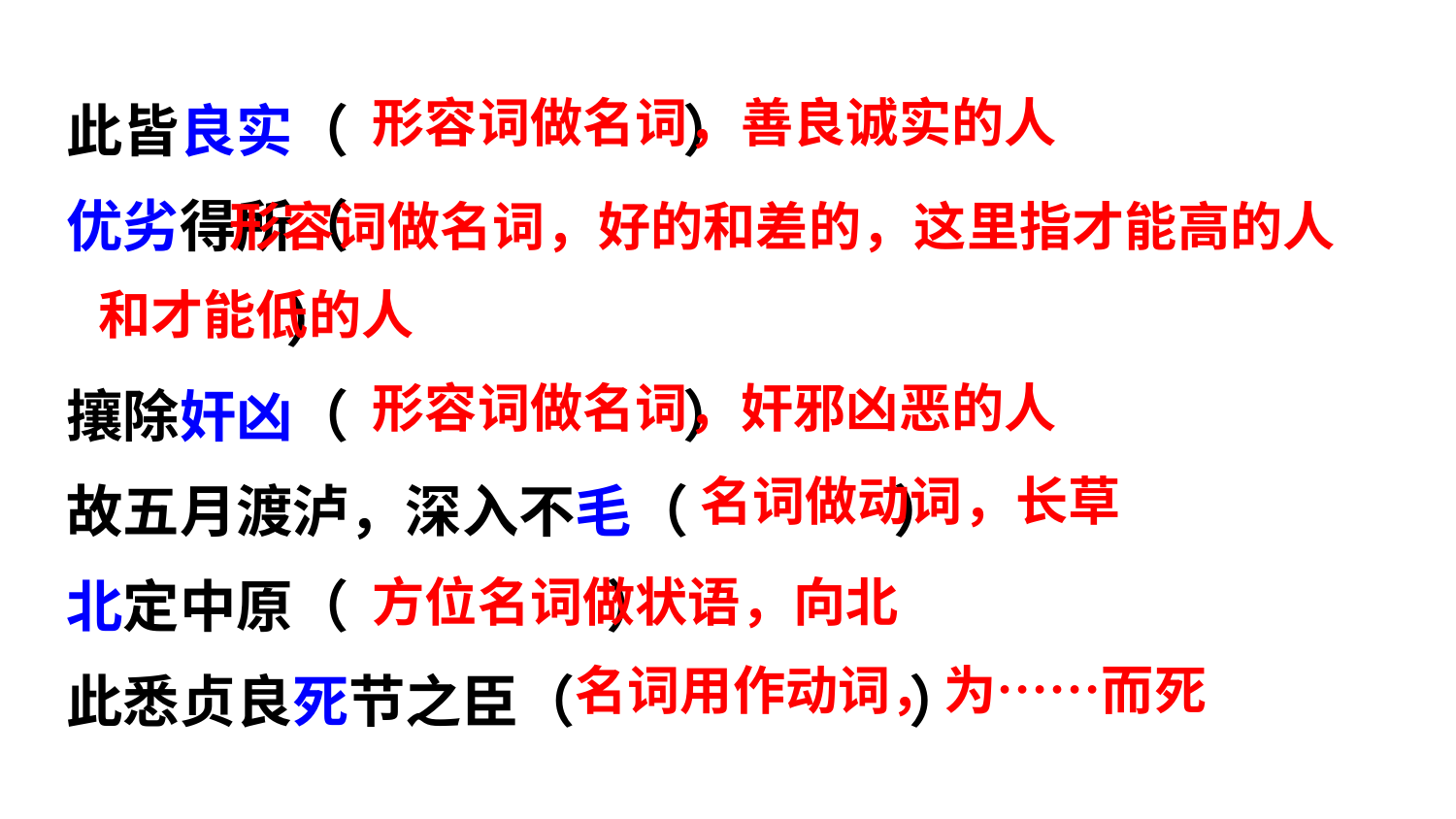

此皆良实（                          ）
优劣得所（
                ）
攘除奸凶（                          ）
故五月渡泸，深入不毛（                ）
北定中原（                    ）
此悉贞良死节之臣（                          ）
形容词做名词，善良诚实的人
          形容词做名词，好的和差的，这里指才能高的人和才能低的人
形容词做名词，奸邪凶恶的人
名词做动词，长草
方位名词做状语，向北
名词用作动词，为……而死